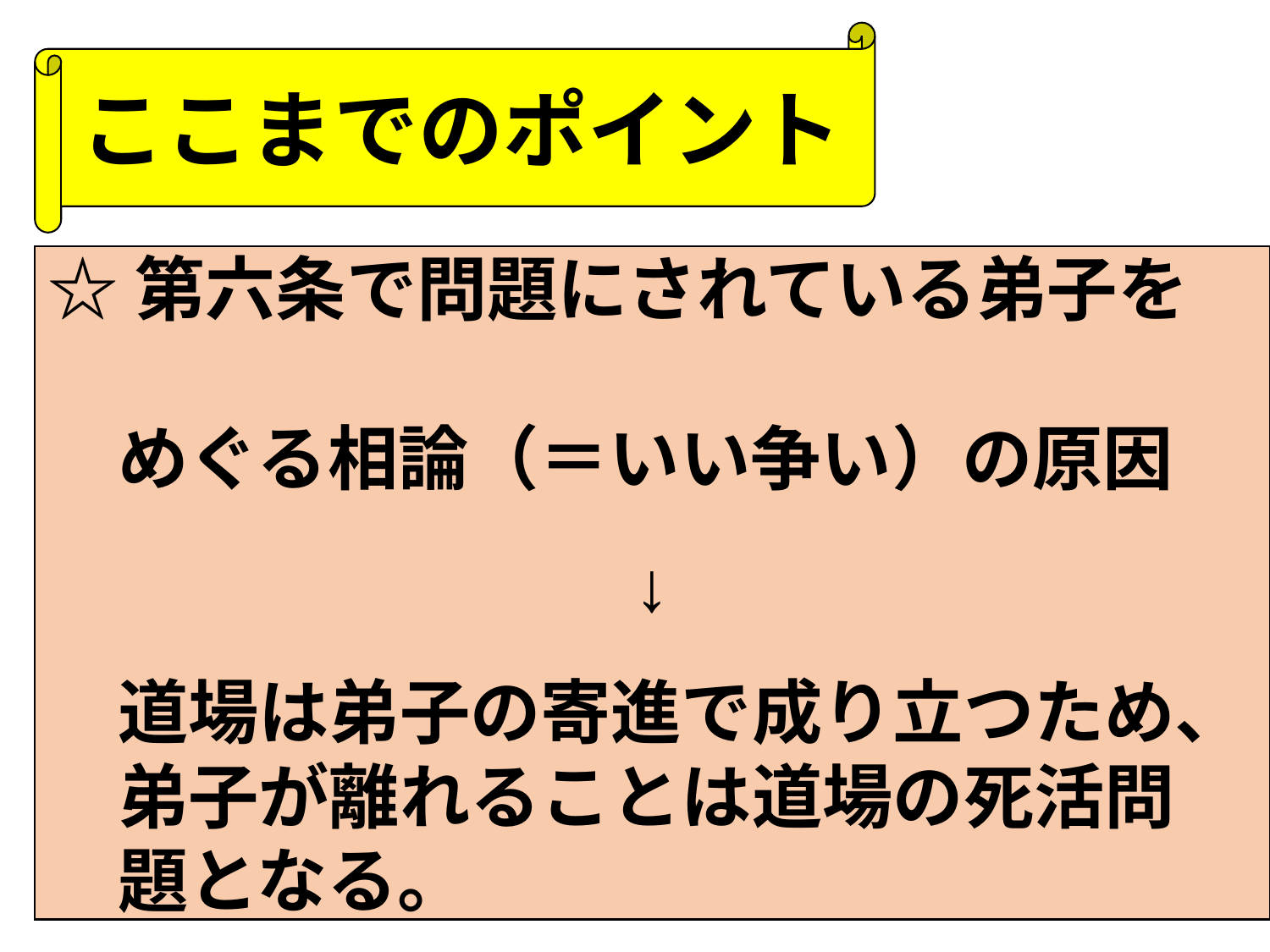

ここまでのポイント

☆第六条で問題にされている弟子を
　めぐる相論（＝いい争い）の原因

↓

　道場は弟子の寄進で成り立つため、
　弟子が離れることは道場の死活問
　題となる。